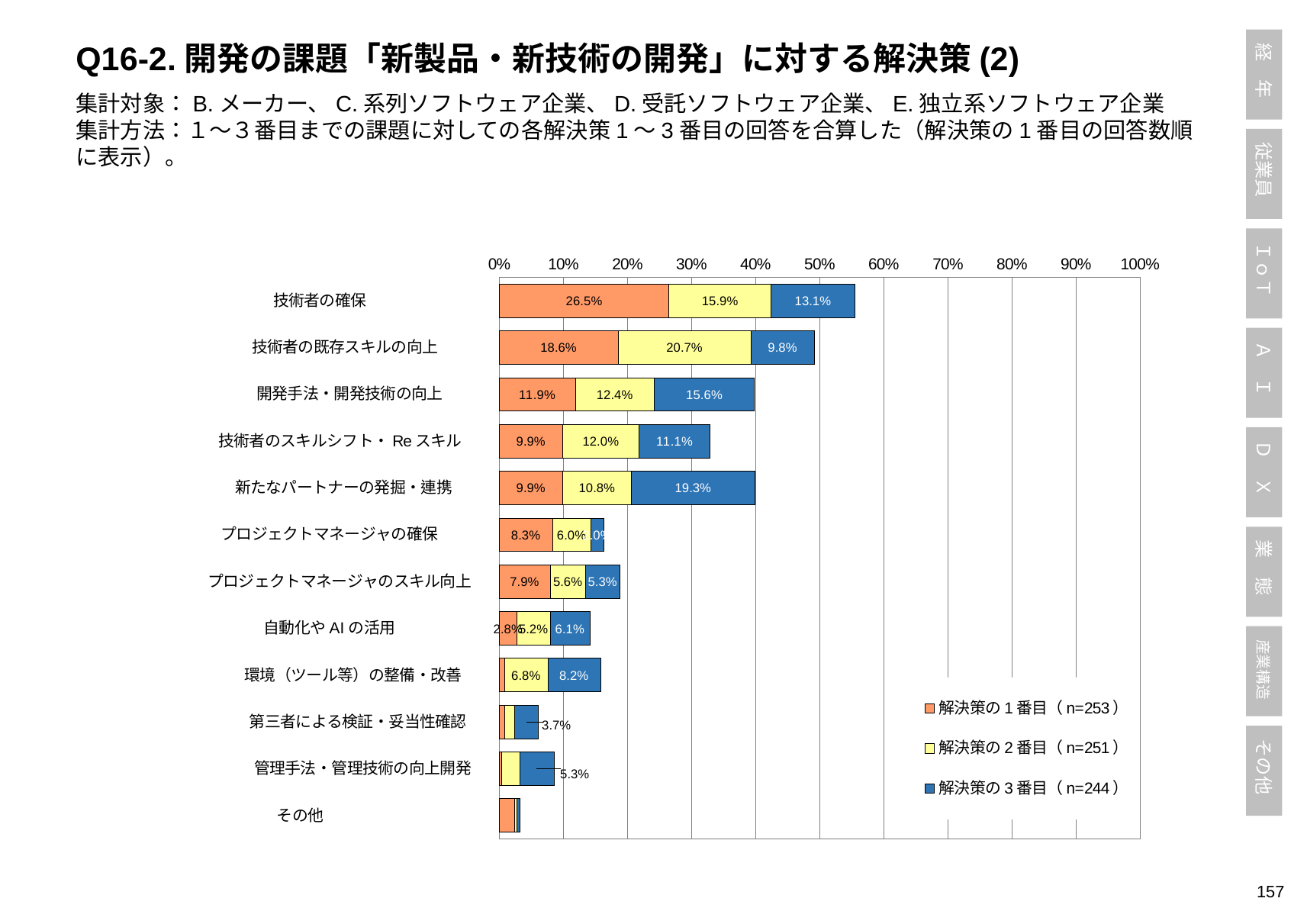

Q16-2.開発の課題「新製品・新技術の開発」に対する解決策(2)
集計対象：B.メーカー、C.系列ソフトウェア企業、D.受託ソフトウェア企業、E.独立系ソフトウェア企業
集計方法：１～３番目までの課題に対しての各解決策1～3番目の回答を合算した（解決策の1番目の回答数順に表示）。

### Chart

| Category | 解決策の1番目（n=253） | 解決策の2番目（n=251） | 解決策の3番目（n=244） |
|---|---|---|---|
| 技術者の確保                            | 0.2648221343873518 | 0.1593625498007968 | 0.13114754098360656 |
| 技術者の既存スキルの向上             | 0.1857707509881423 | 0.20717131474103587 | 0.09836065573770492 |
| 開発手法・開発技術の向上            | 0.11857707509881422 | 0.12350597609561753 | 0.1557377049180328 |
| 技術者のスキルシフト・Reスキル        | 0.09881422924901186 | 0.11952191235059761 | 0.11065573770491803 |
| 新たなパートナーの発掘・連携          | 0.09881422924901186 | 0.10756972111553785 | 0.19262295081967212 |
| プロジェクトマネージャの確保             | 0.08300395256916997 | 0.05976095617529881 | 0.020491803278688523 |
| プロジェクトマネージャのスキル向上      | 0.07905138339920949 | 0.055776892430278883 | 0.05327868852459016 |
| 自動化やAIの活用                      | 0.02766798418972332 | 0.05179282868525897 | 0.06147540983606557 |
| 環境（ツール等）の整備・改善        | 0.007905138339920948 | 0.06772908366533864 | 0.08196721311475409 |
| 第三者による検証・妥当性確認       | 0.007905138339920948 | 0.01593625498007968 | 0.036885245901639344 |
| 管理手法・管理技術の向上開発      | 0.003952569169960474 | 0.027888446215139442 | 0.05327868852459016 |
| その他                                     | 0.023715415019762844 | 0.00398406374501992 | 0.004098360655737705 |
157